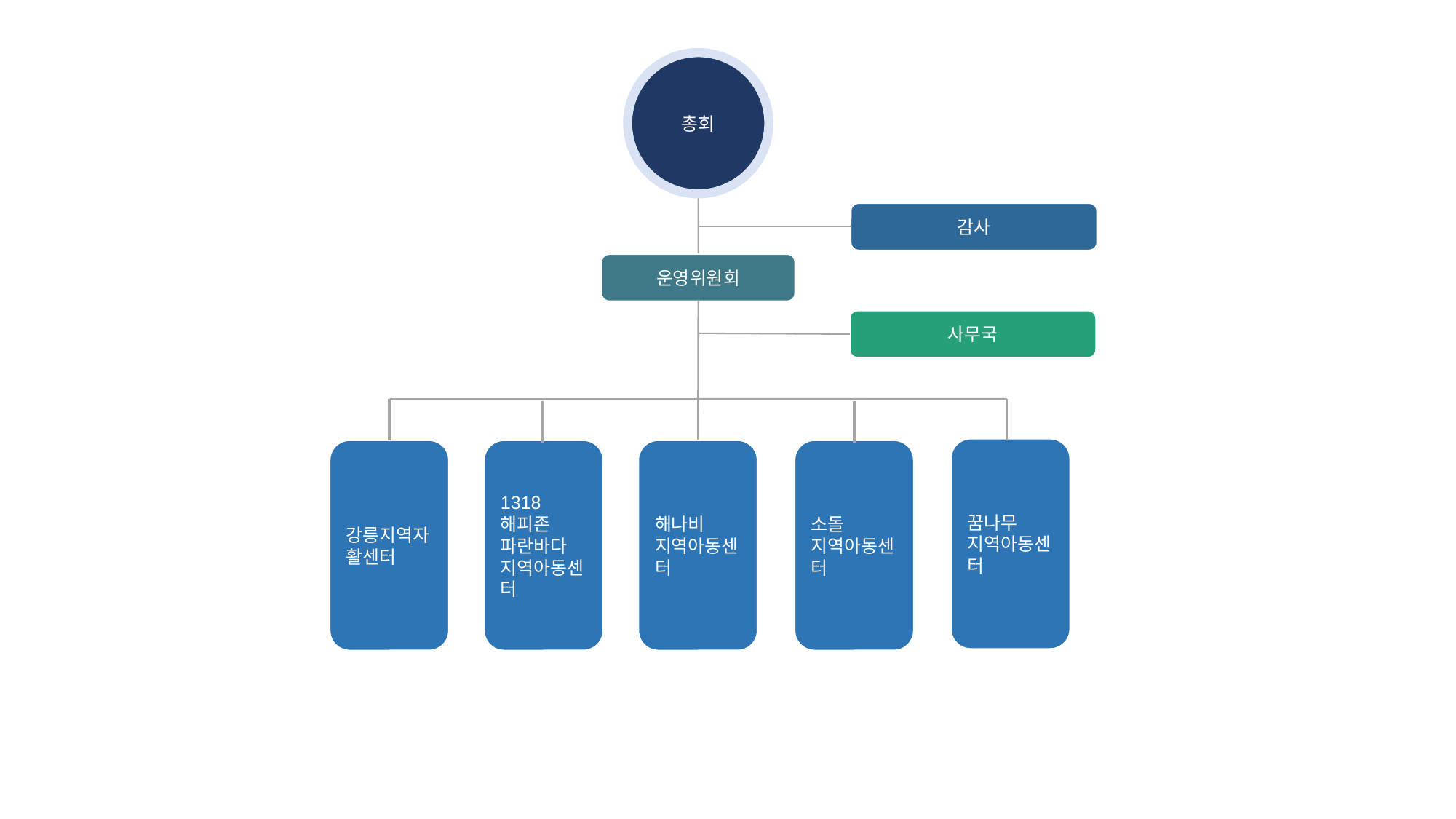

총회
감사
운영위원회
사무국
꿈나무
지역아동센터
강릉지역자활센터
1318
해피존
파란바다
지역아동센터
해나비
지역아동센터
소돌
지역아동센터